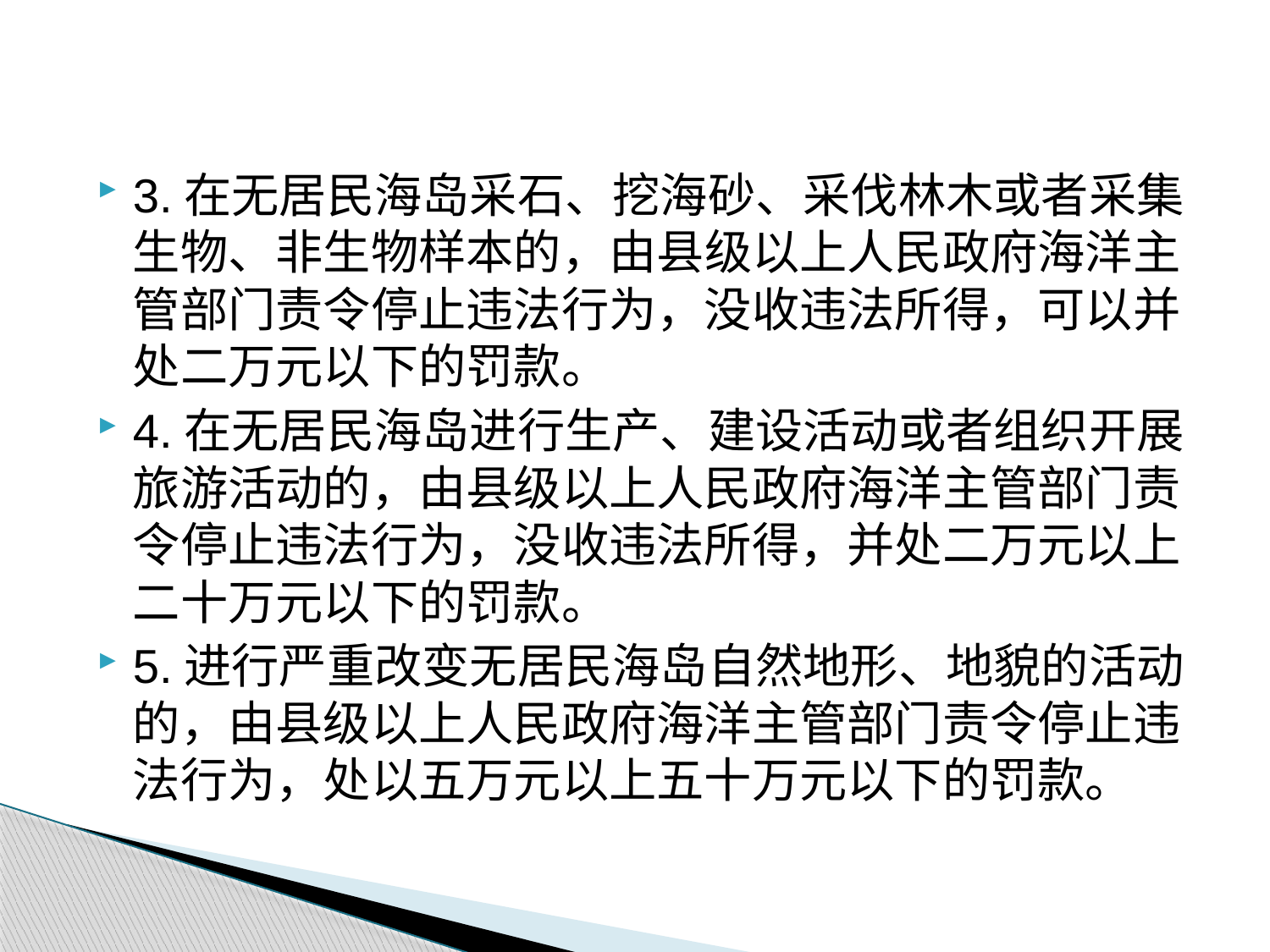

#
3.在无居民海岛采石、挖海砂、采伐林木或者采集生物、非生物样本的，由县级以上人民政府海洋主管部门责令停止违法行为，没收违法所得，可以并处二万元以下的罚款。
4.在无居民海岛进行生产、建设活动或者组织开展旅游活动的，由县级以上人民政府海洋主管部门责令停止违法行为，没收违法所得，并处二万元以上二十万元以下的罚款。
5.进行严重改变无居民海岛自然地形、地貌的活动的，由县级以上人民政府海洋主管部门责令停止违法行为，处以五万元以上五十万元以下的罚款。